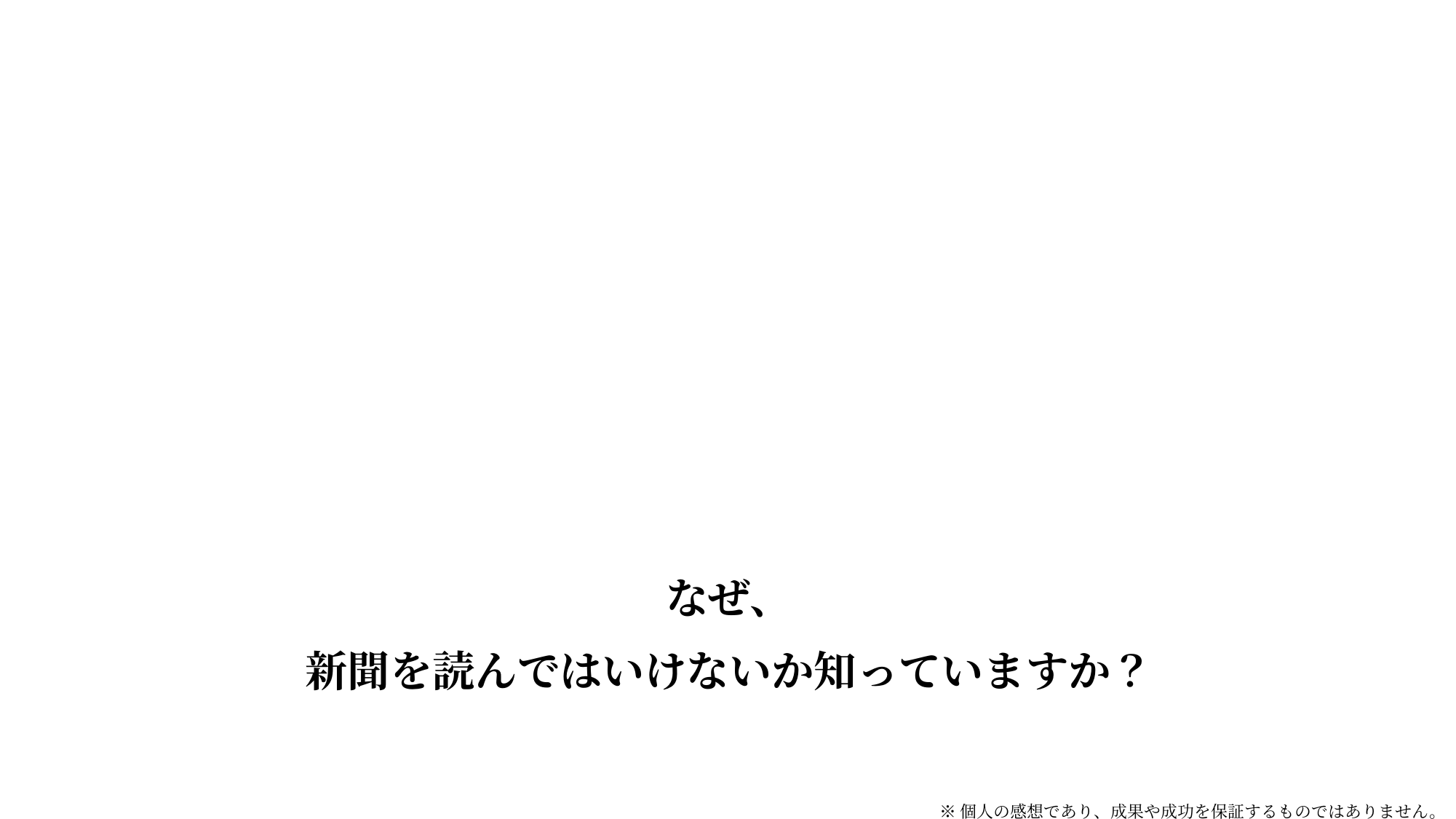

なぜ、
新聞を読んではいけないか知っていますか？
※個人の感想であり、成果や成功を保証するものではありません。